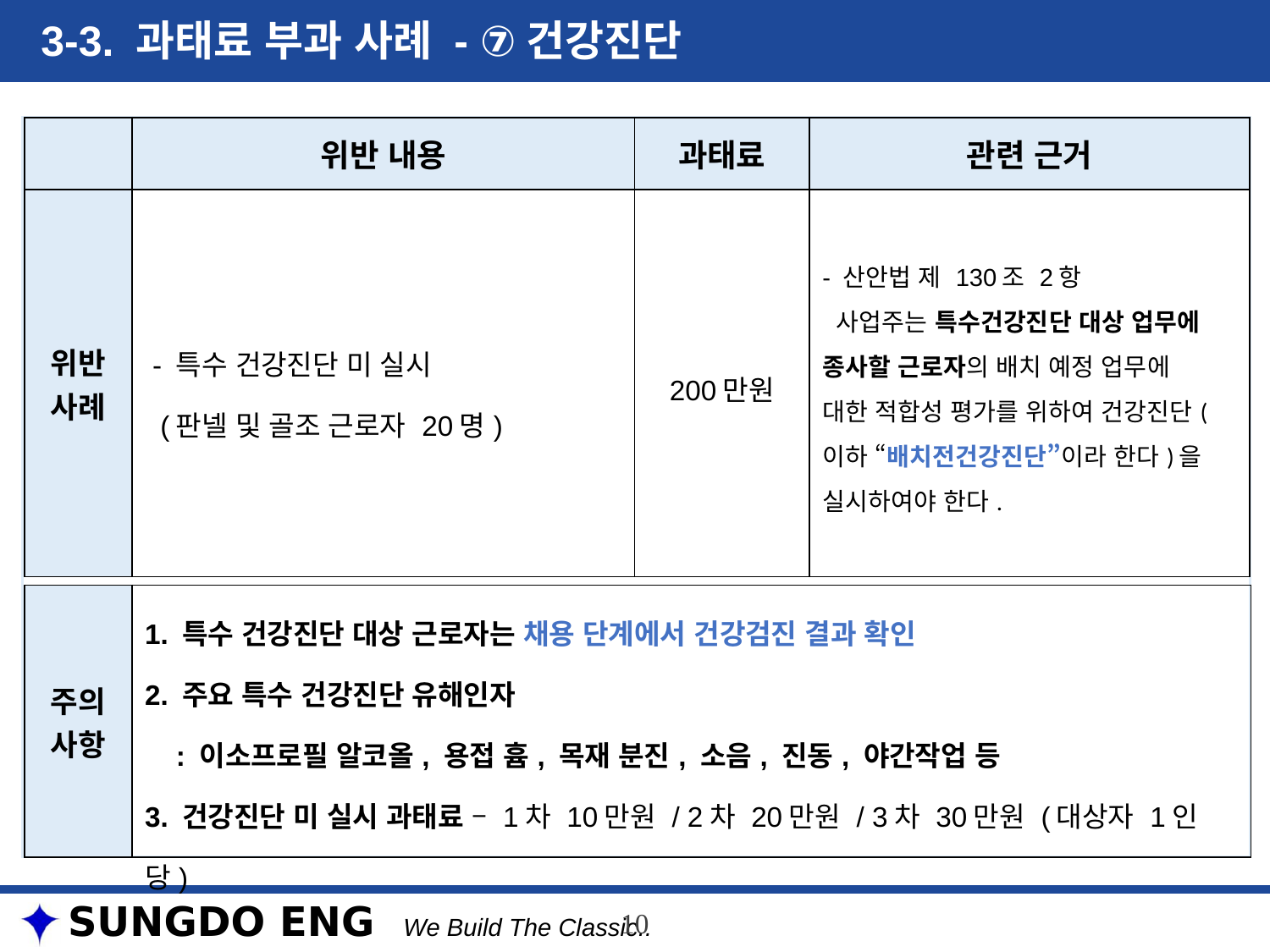

3-3. 과태료 부과 사례 - ⑦건강진단
|  | 위반 내용 | 과태료 | 관련 근거 |
| --- | --- | --- | --- |
| 위반 사례 | - 특수 건강진단 미 실시 (판넬 및 골조 근로자 20명) | 200만원 | - 산안법 제 130조 2항 사업주는 특수건강진단 대상 업무에 종사할 근로자의 배치 예정 업무에 대한 적합성 평가를 위하여 건강진단(이하 “배치전건강진단”이라 한다)을 실시하여야 한다. |
| 주의 사항 | 1. 특수 건강진단 대상 근로자는 채용 단계에서 건강검진 결과 확인 2. 주요 특수 건강진단 유해인자 : 이소프로필 알코올, 용접 흄, 목재 분진, 소음, 진동, 야간작업 등 3. 건강진단 미 실시 과태료 – 1차 10만원 / 2차 20만원 / 3차 30만원 (대상자 1인당) |
| --- | --- |
10